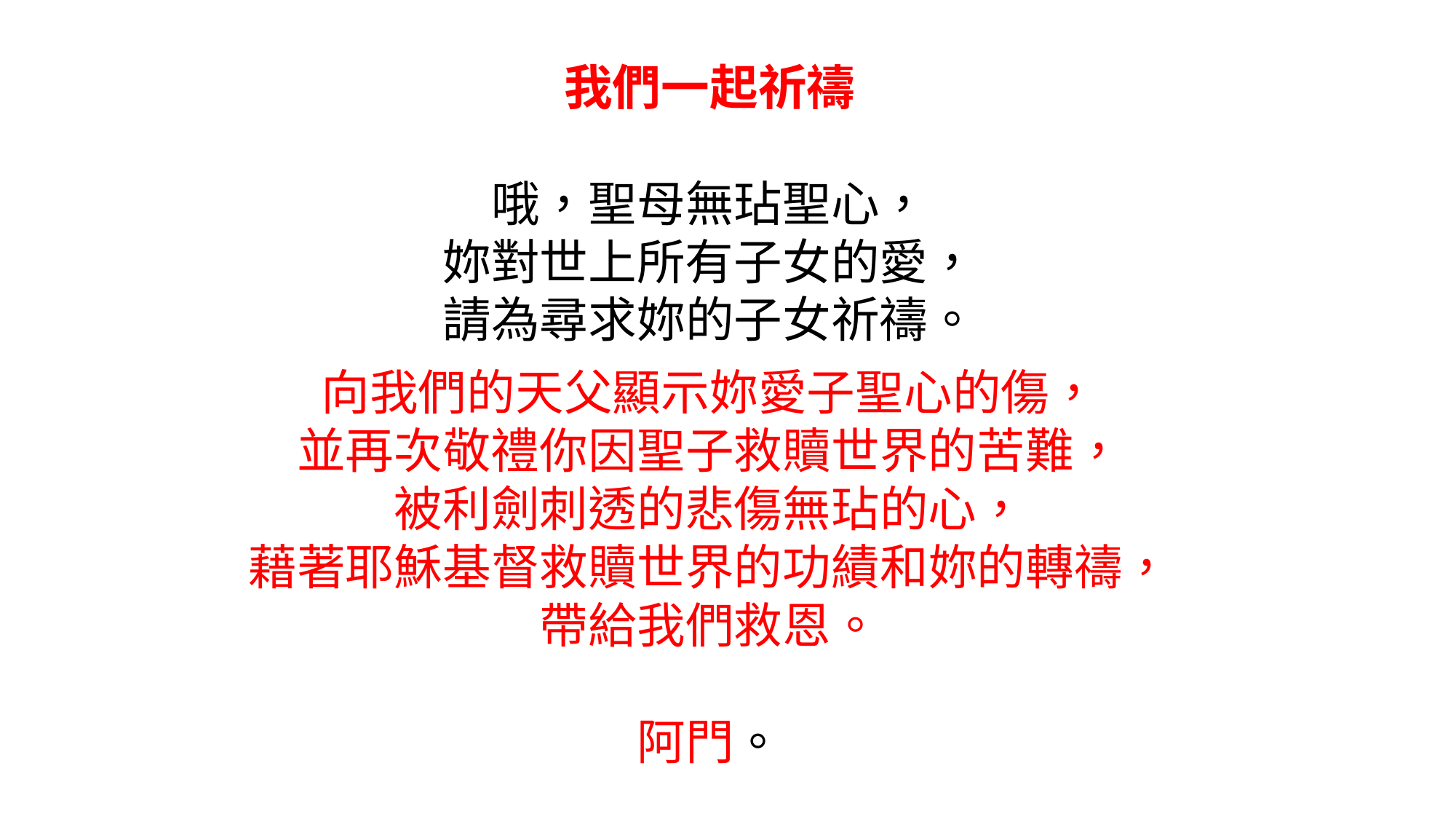

我們一起祈禱

哦，聖母無玷聖心，
妳對世上所有子女的愛，
請為尋求妳的子女祈禱。

向我們的天父顯示妳愛子聖心的傷，
並再次敬禮你因聖子救贖世界的苦難，
被利劍刺透的悲傷無玷的心，
藉著耶穌基督救贖世界的功績和妳的轉禱，
帶給我們救恩。

阿門。